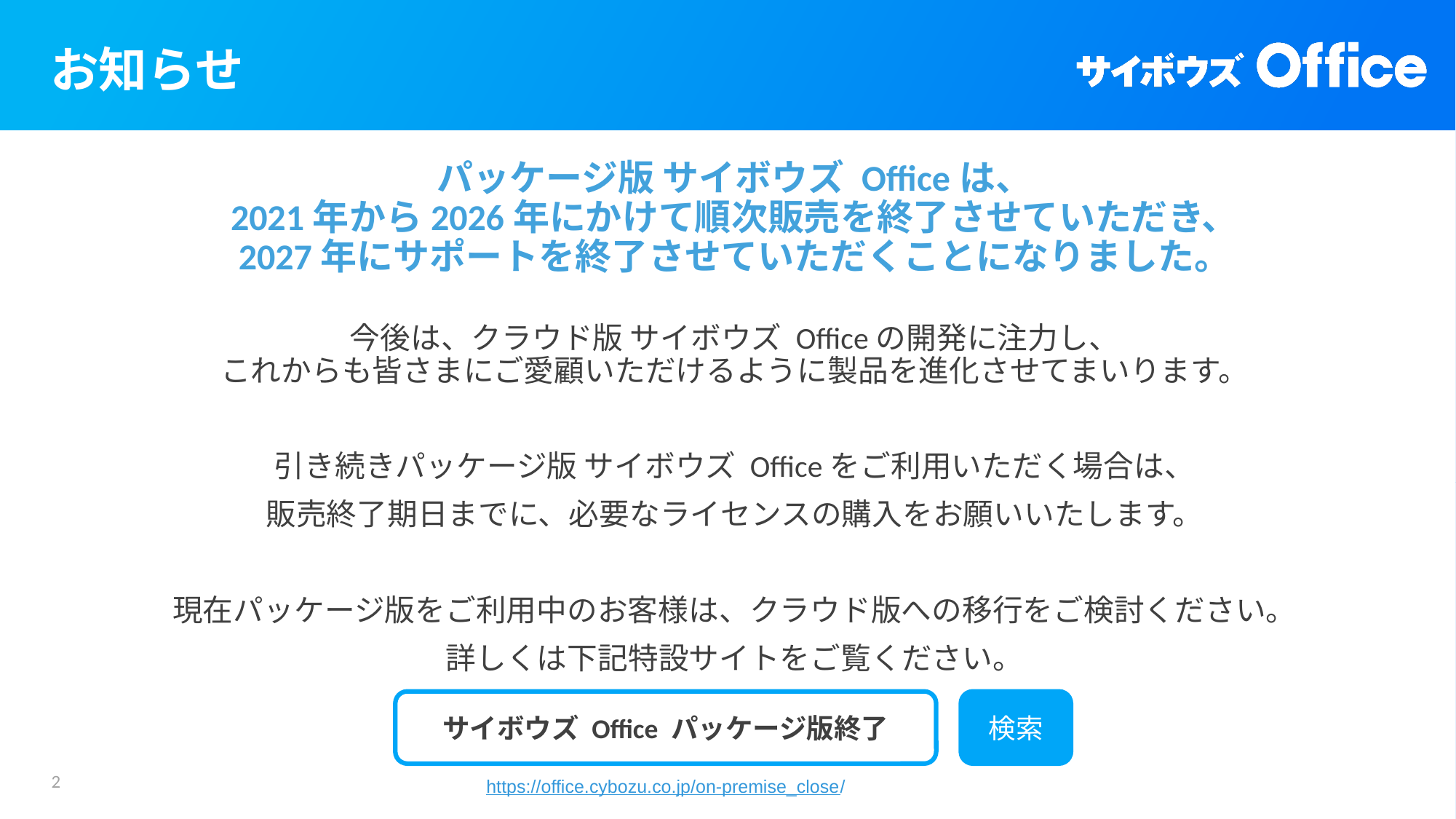

# お知らせ
パッケージ版 サイボウズ Officeは、
2021年から2026年にかけて順次販売を終了させていただき、
2027年にサポートを終了させていただくことになりました。

今後は、クラウド版 サイボウズ Officeの開発に注力し、
これからも皆さまにご愛顧いただけるように製品を進化させてまいります。

引き続きパッケージ版 サイボウズ Officeをご利用いただく場合は、
販売終了期日までに、必要なライセンスの購入をお願いいたします。

現在パッケージ版をご利用中のお客様は、クラウド版への移行をご検討ください。
詳しくは下記特設サイトをご覧ください。
サイボウズ Office パッケージ版終了
検索
2
https://office.cybozu.co.jp/on-premise_close/